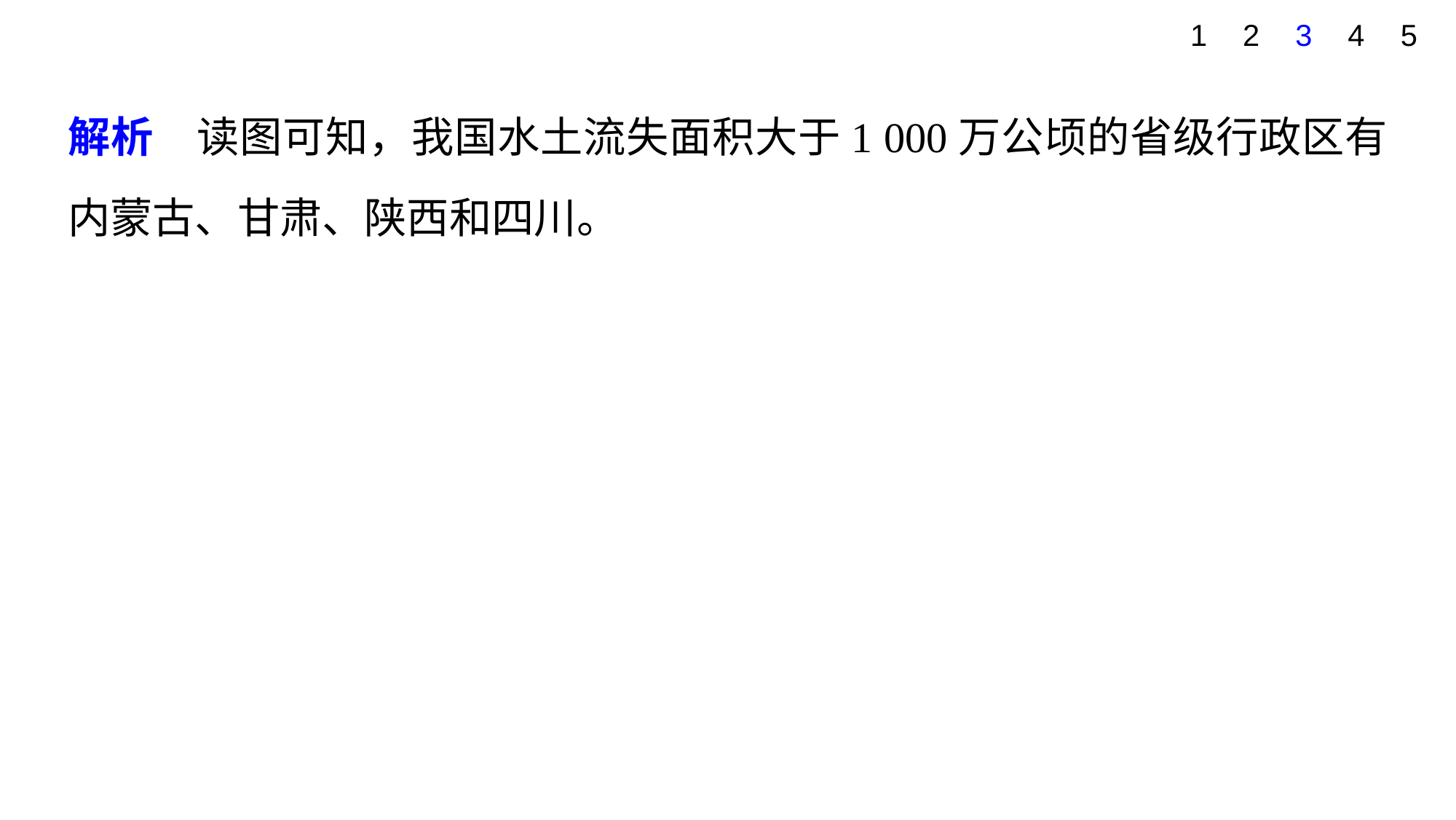

1
2
3
4
5
解析　读图可知，我国水土流失面积大于1 000万公顷的省级行政区有内蒙古、甘肃、陕西和四川。